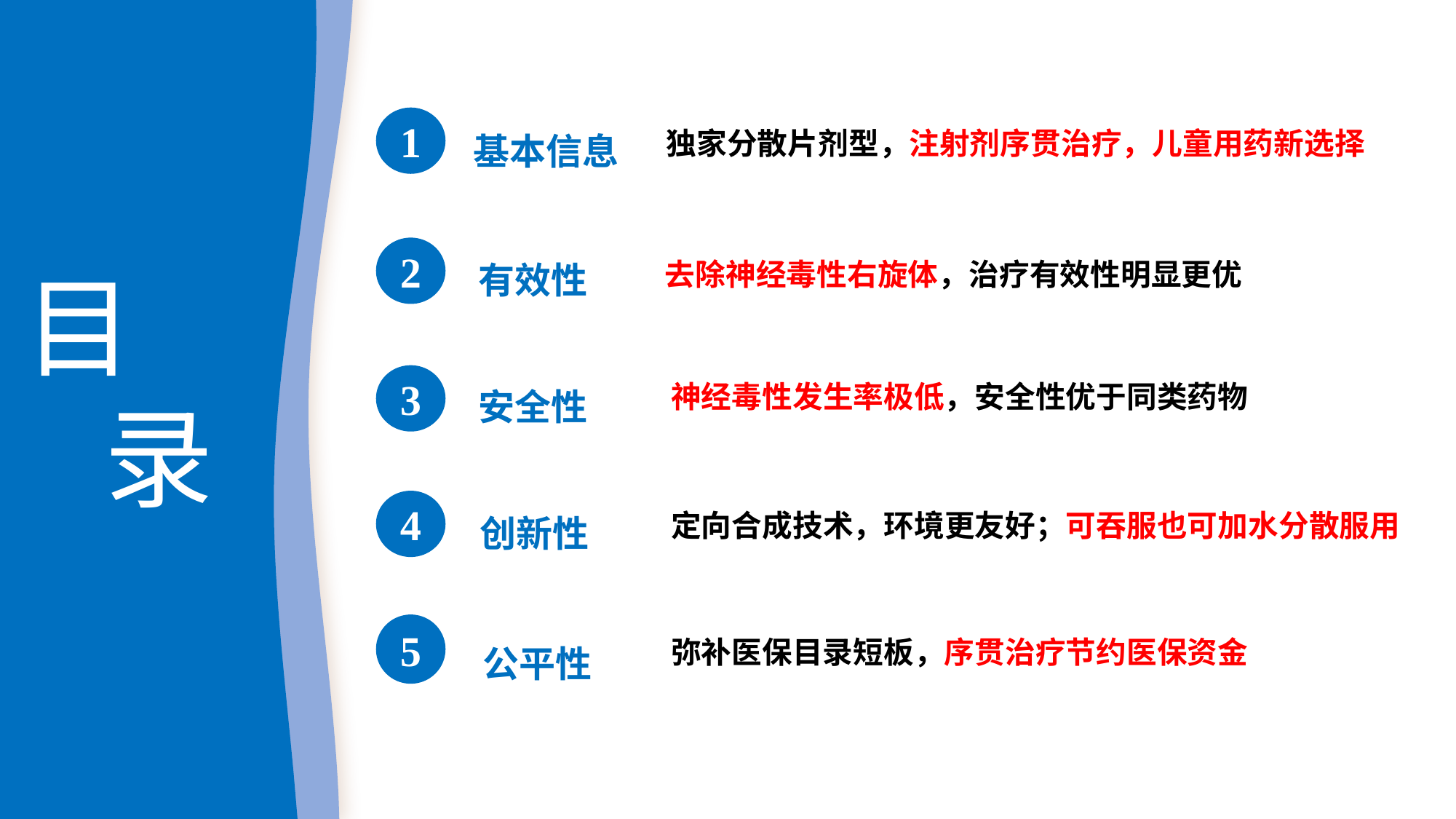

基本信息
1
独家分散片剂型，注射剂序贯治疗，儿童用药新选择
有效性

2
去除神经毒性右旋体，治疗有效性明显更优

目
录
安全性
3
神经毒性发生率极低，安全性优于同类药物
创新性
4
定向合成技术，环境更友好；可吞服也可加水分散服用
公平性
5
弥补医保目录短板，序贯治疗节约医保资金